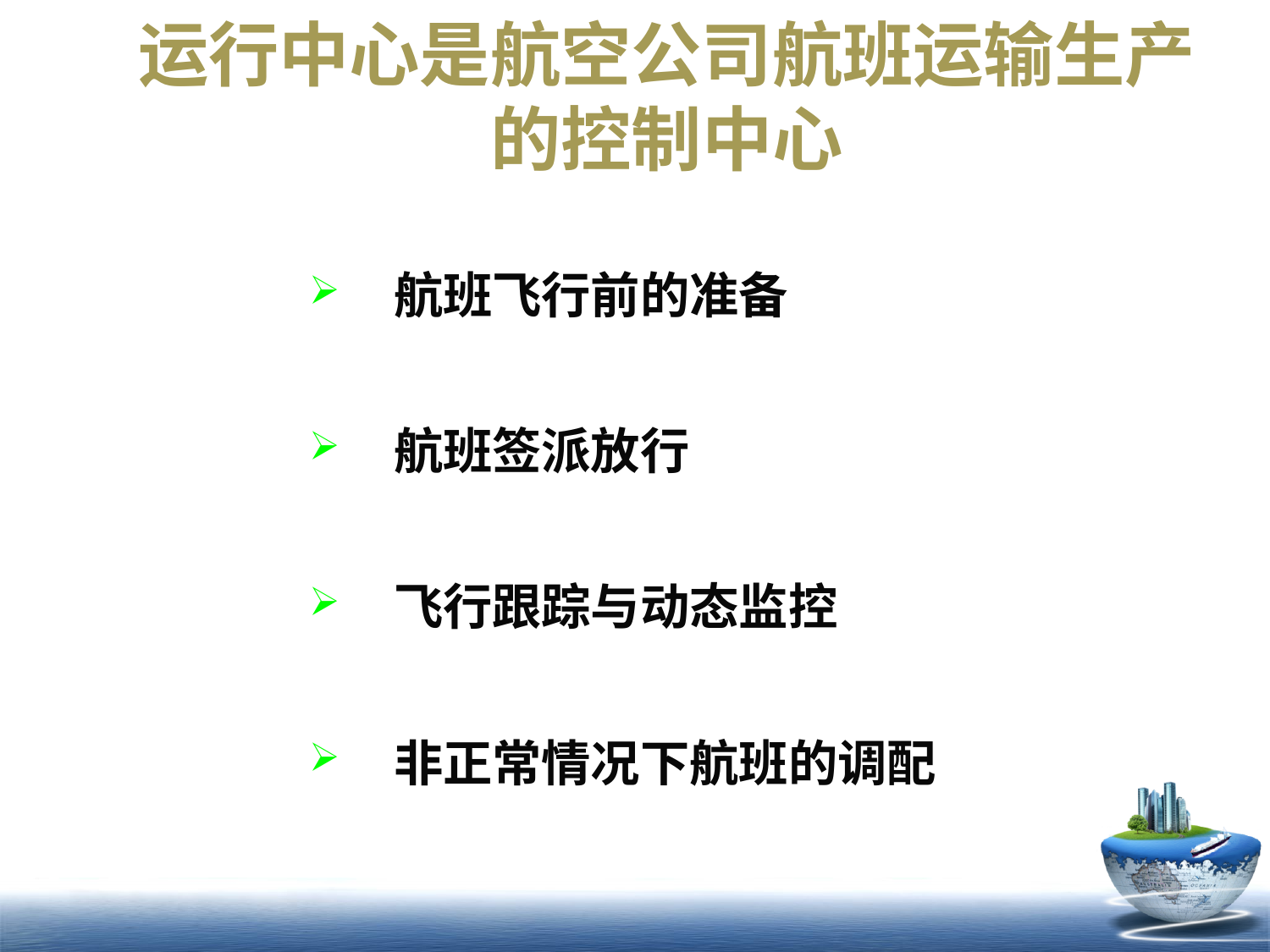

运行中心是航空公司航班运输生产
的控制中心
航班飞行前的准备

航班签派放行

飞行跟踪与动态监控

非正常情况下航班的调配